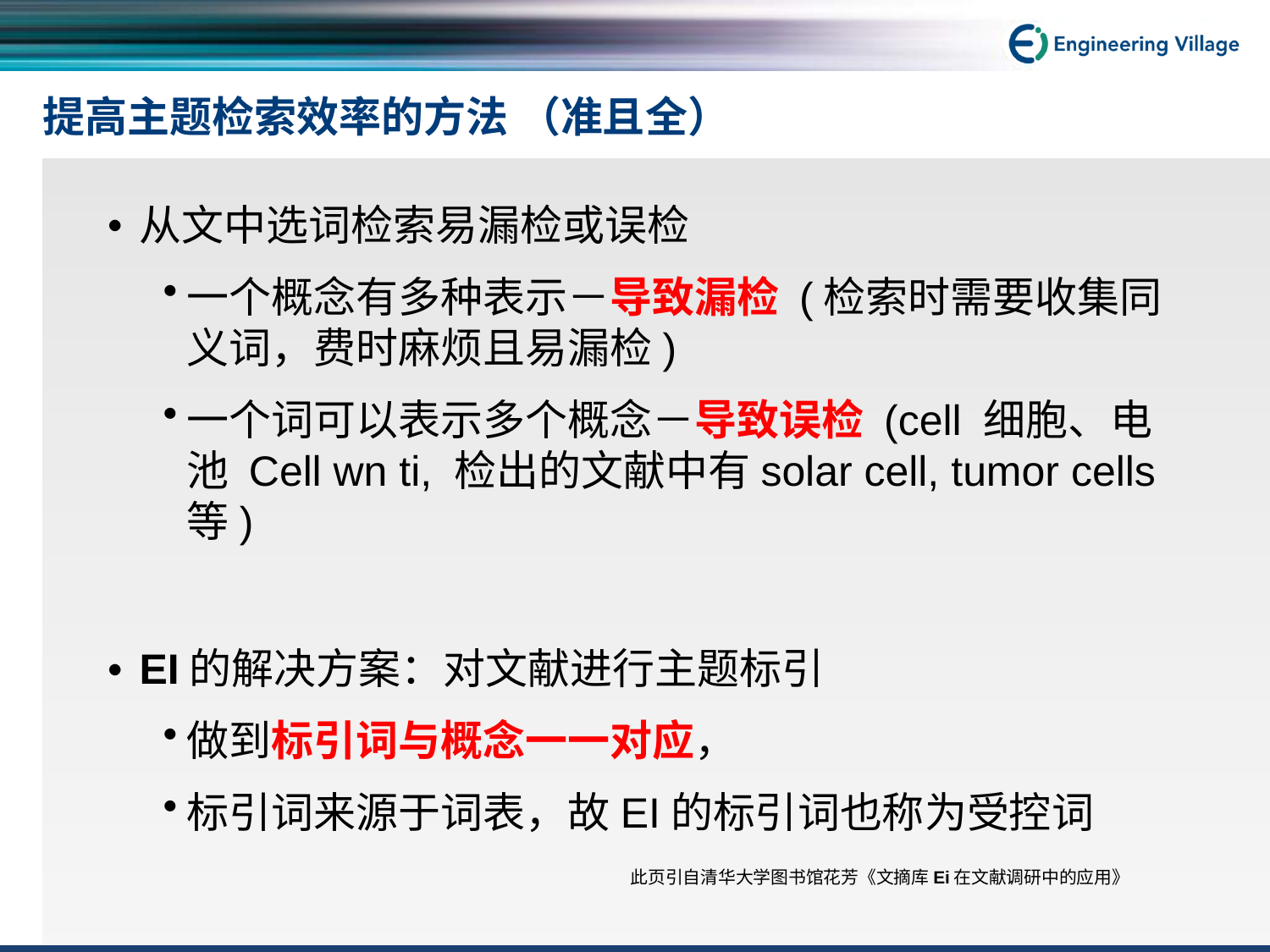

# 提高主题检索效率的方法 （准且全）
从文中选词检索易漏检或误检
一个概念有多种表示－导致漏检 (检索时需要收集同义词，费时麻烦且易漏检)
一个词可以表示多个概念－导致误检 (cell 细胞、电池 Cell wn ti, 检出的文献中有solar cell, tumor cells等)

EI的解决方案：对文献进行主题标引
做到标引词与概念一一对应，
标引词来源于词表，故EI的标引词也称为受控词
此页引自清华大学图书馆花芳《文摘库Ei在文献调研中的应用》